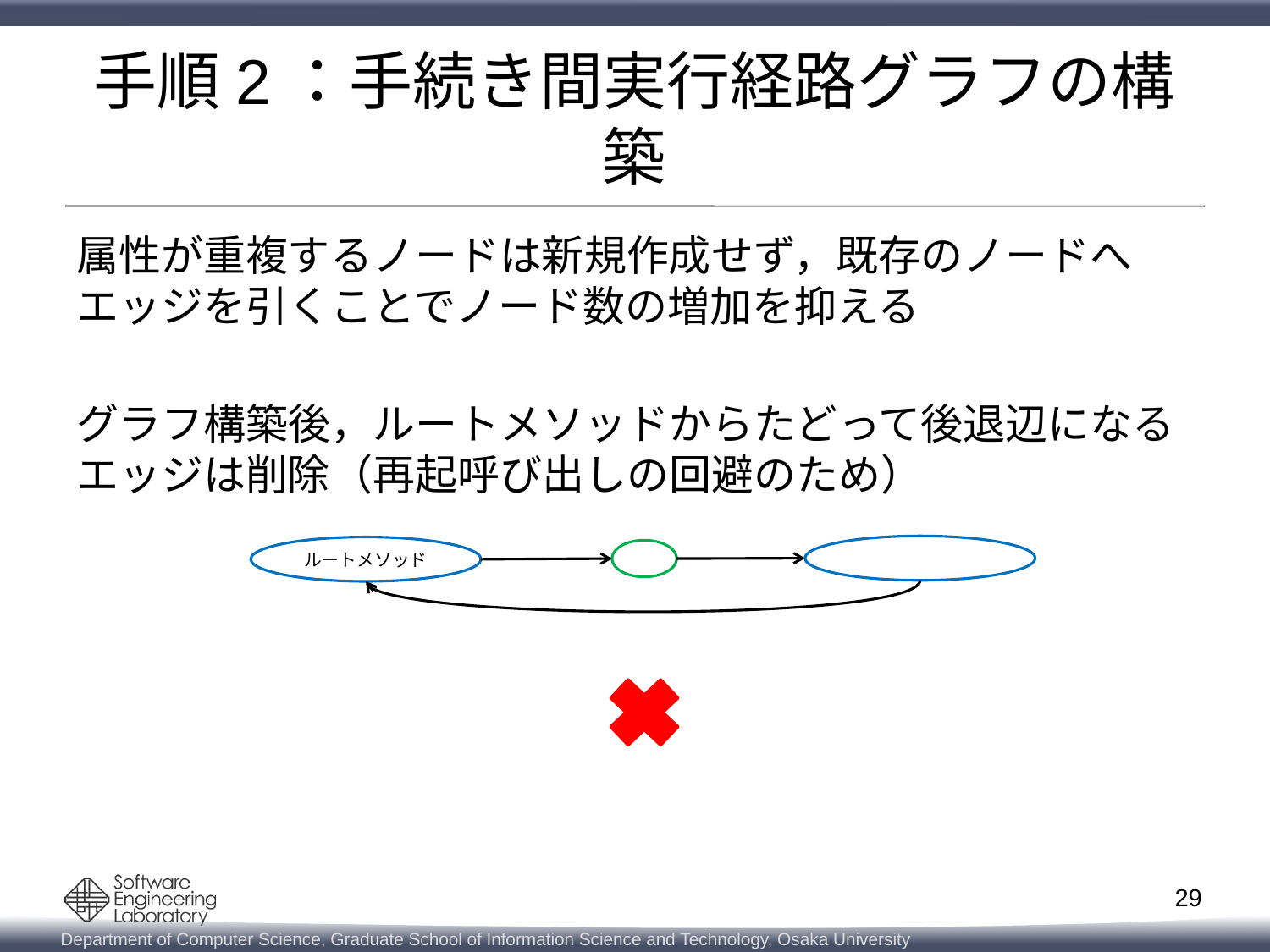

# 手順2：手続き間実行経路グラフの構築
属性が重複するノードは新規作成せず，既存のノードへエッジを引くことでノード数の増加を抑える

グラフ構築後，ルートメソッドからたどって後退辺になるエッジは削除（再起呼び出しの回避のため）

ルートメソッド

29